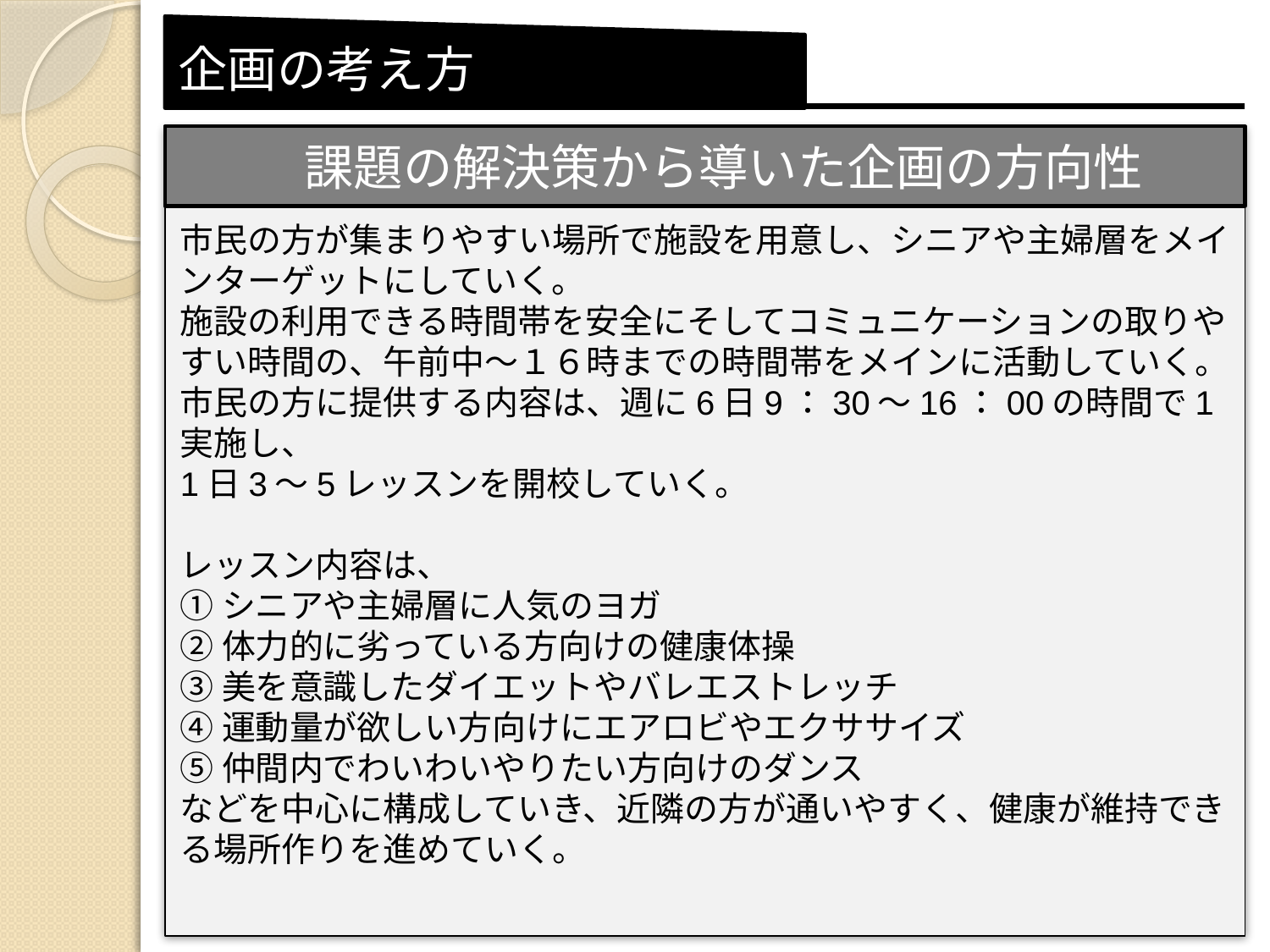

企画の考え方
課題の解決策から導いた企画の方向性

市民の方が集まりやすい場所で施設を用意し、シニアや主婦層をメインターゲットにしていく。
施設の利用できる時間帯を安全にそしてコミュニケーションの取りやすい時間の、午前中～１６時までの時間帯をメインに活動していく。
市民の方に提供する内容は、週に6日9：30～16：00の時間で1実施し、
1日3～5レッスンを開校していく。

レッスン内容は、
①シニアや主婦層に人気のヨガ
②体力的に劣っている方向けの健康体操
③美を意識したダイエットやバレエストレッチ
④運動量が欲しい方向けにエアロビやエクササイズ
⑤仲間内でわいわいやりたい方向けのダンス
などを中心に構成していき、近隣の方が通いやすく、健康が維持できる場所作りを進めていく。